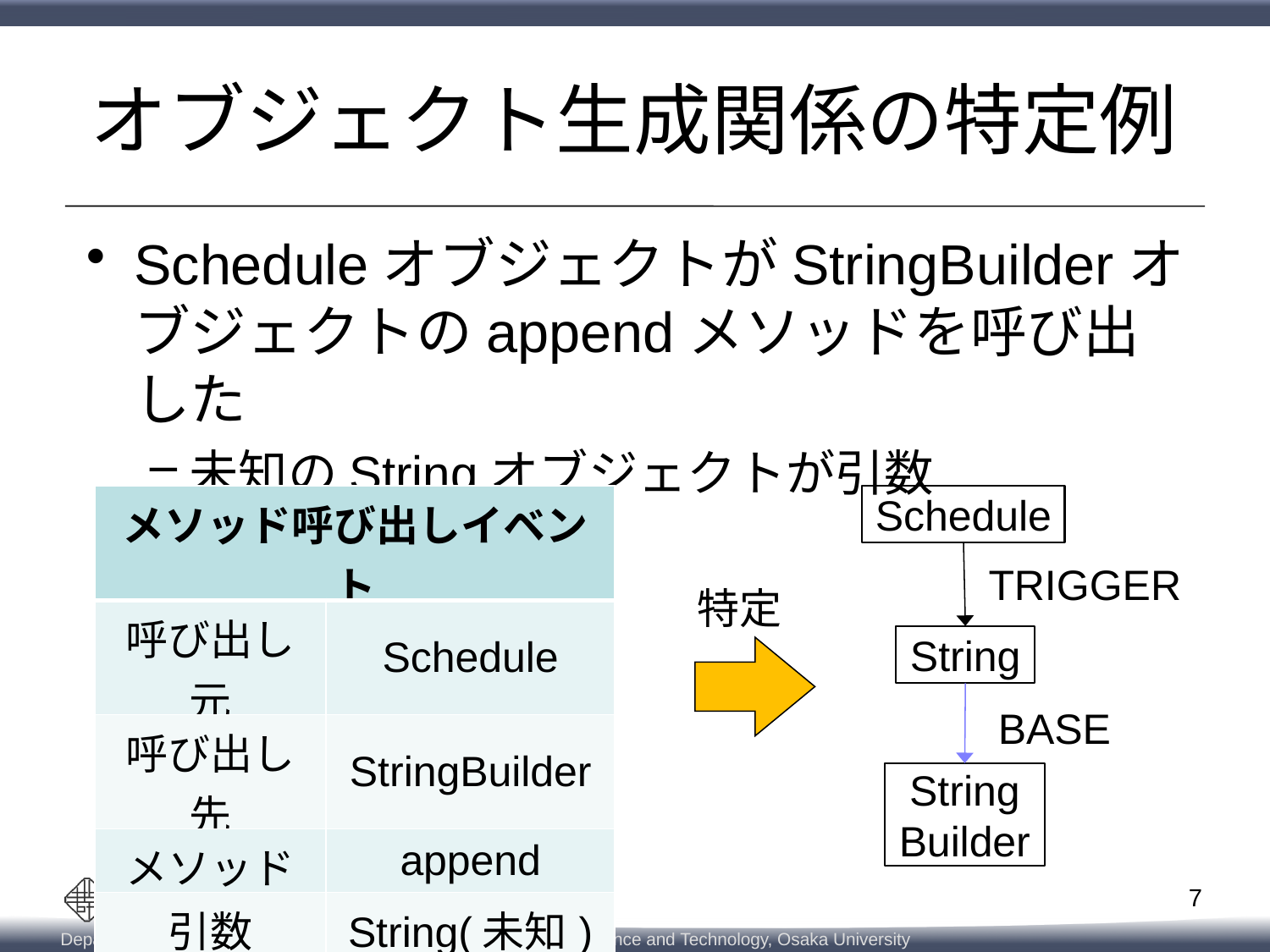

# オブジェクト生成関係の特定例
ScheduleオブジェクトがStringBuilderオブジェクトのappendメソッドを呼び出した
未知のStringオブジェクトが引数

| メソッド呼び出しイベント |  |
| --- | --- |
| 呼び出し元 | Schedule |
| 呼び出し先 | StringBuilder |
| メソッド | append |
| 引数 | String(未知) |
Schedule
TRIGGER
特定
String

BASE
String
Builder
7